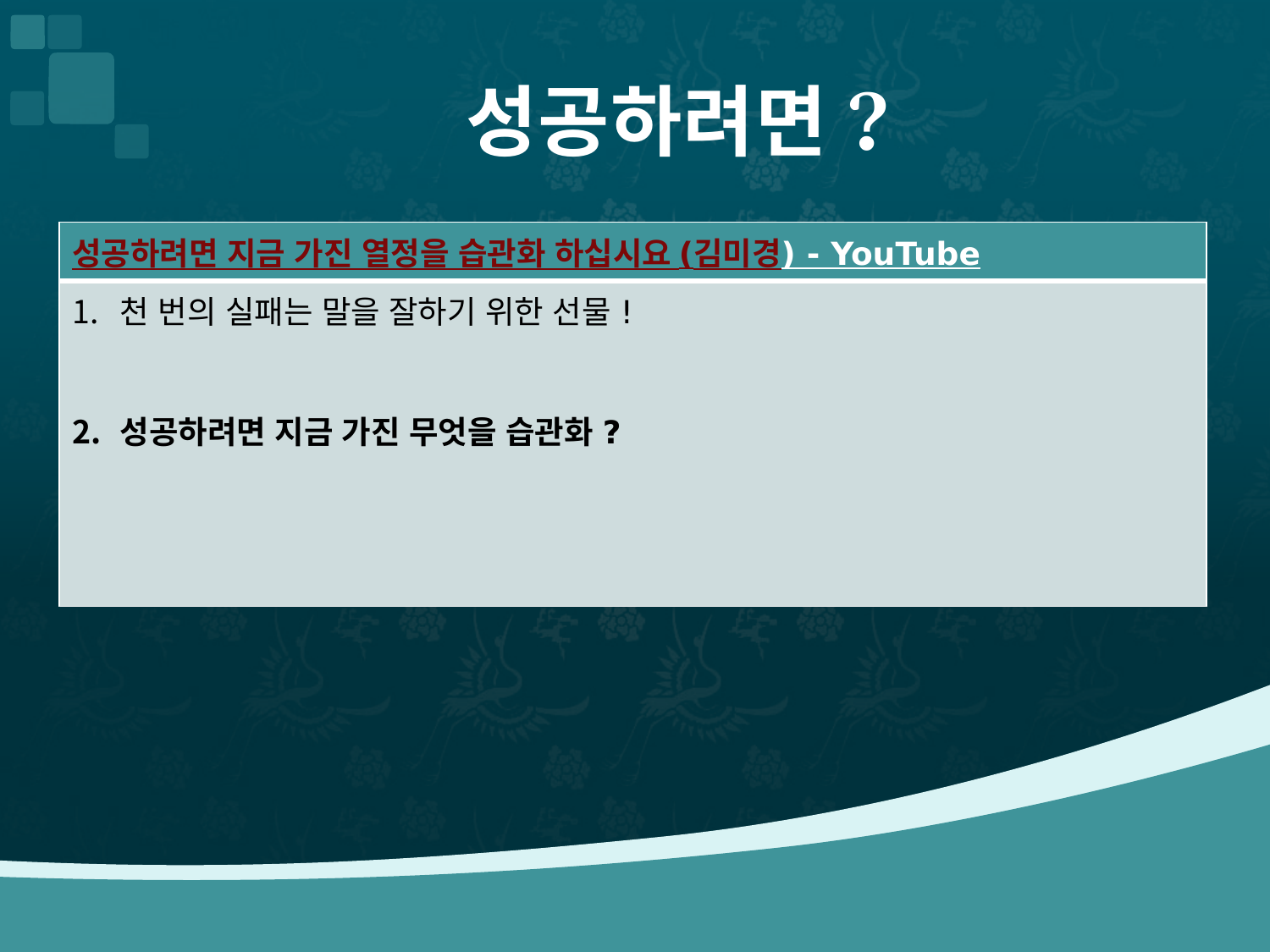

# 성공하려면?
| 성공하려면 지금 가진 열정을 습관화 하십시요 (김미경) - YouTube |
| --- |
| 천 번의 실패는 말을 잘하기 위한 선물! 성공하려면 지금 가진 무엇을 습관화? |